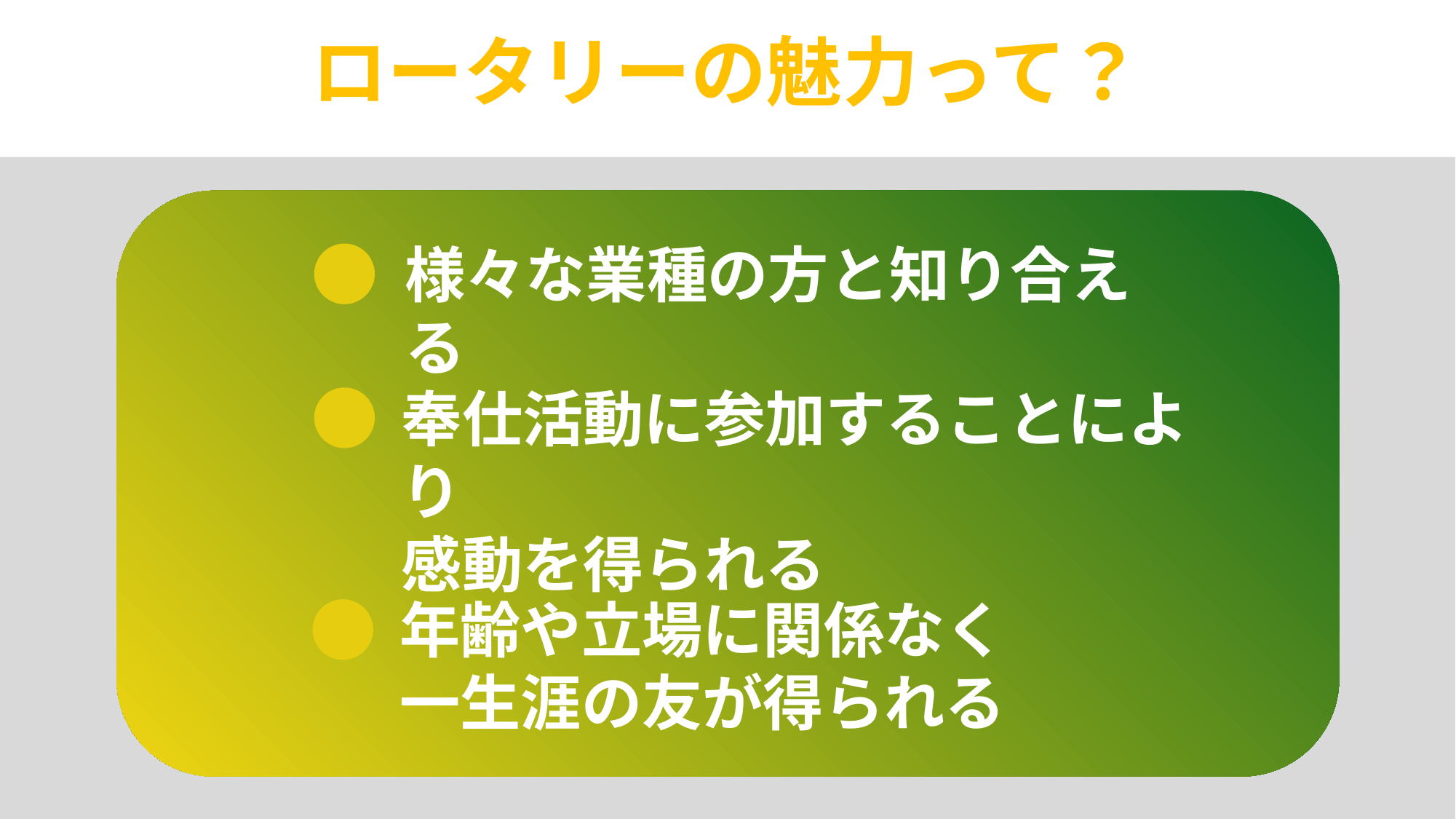

#
ロータリーの魅力って？

様々な業種の方と知り合える

奉仕活動に参加することにより
感動を得られる

年齢や立場に関係なく
一生涯の友が得られる